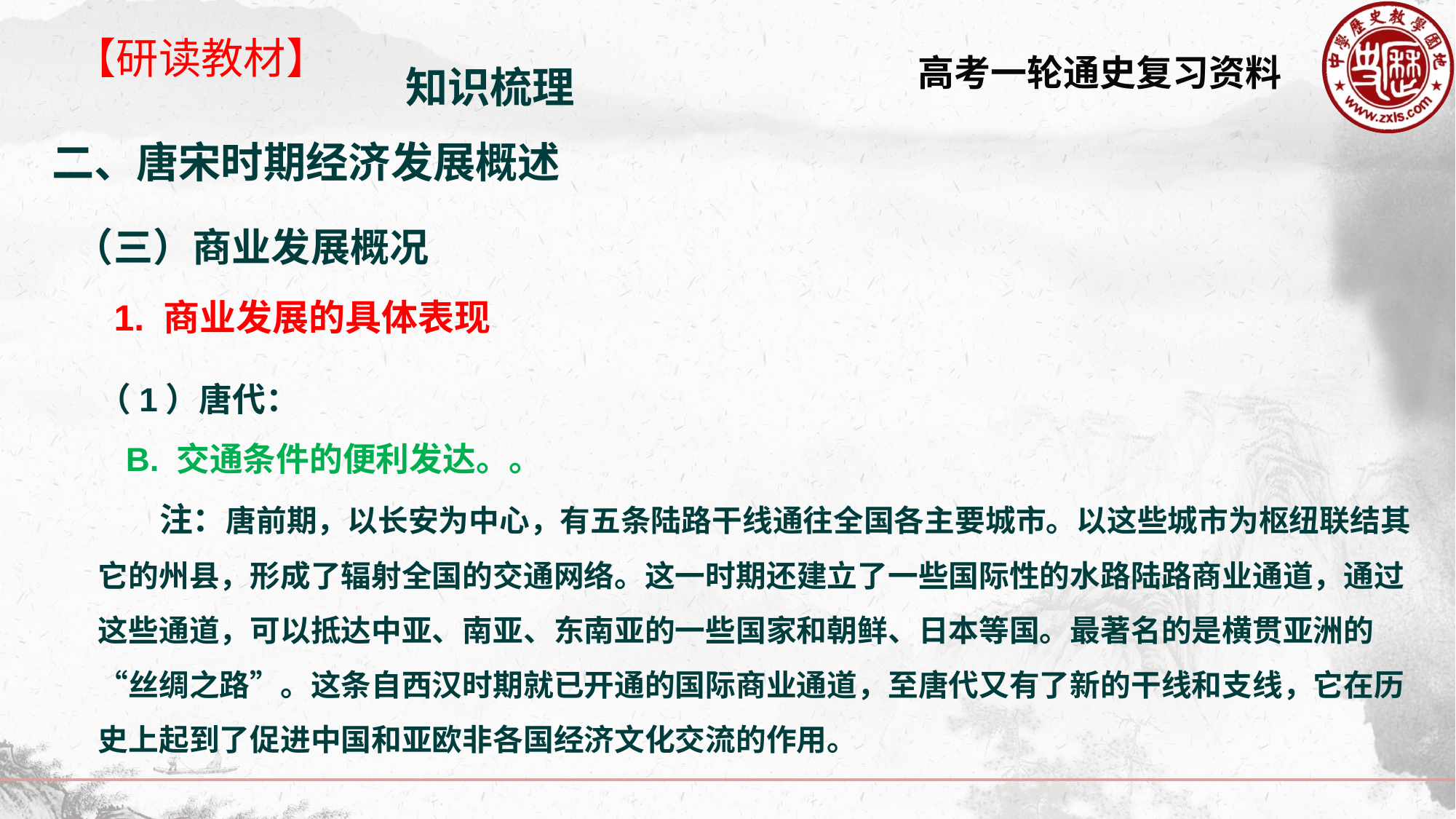

【研读教材】
知识梳理
二、唐宋时期经济发展概述
（三）商业发展概况
1. 商业发展的具体表现
（1）唐代：
   B. 交通条件的便利发达。。
       注：唐前期，以长安为中心，有五条陆路干线通往全国各主要城市。以这些城市为枢纽联结其它的州县，形成了辐射全国的交通网络。这一时期还建立了一些国际性的水路陆路商业通道，通过这些通道，可以抵达中亚、南亚、东南亚的一些国家和朝鲜、日本等国。最著名的是横贯亚洲的“丝绸之路”。这条自西汉时期就已开通的国际商业通道，至唐代又有了新的干线和支线，它在历史上起到了促进中国和亚欧非各国经济文化交流的作用。